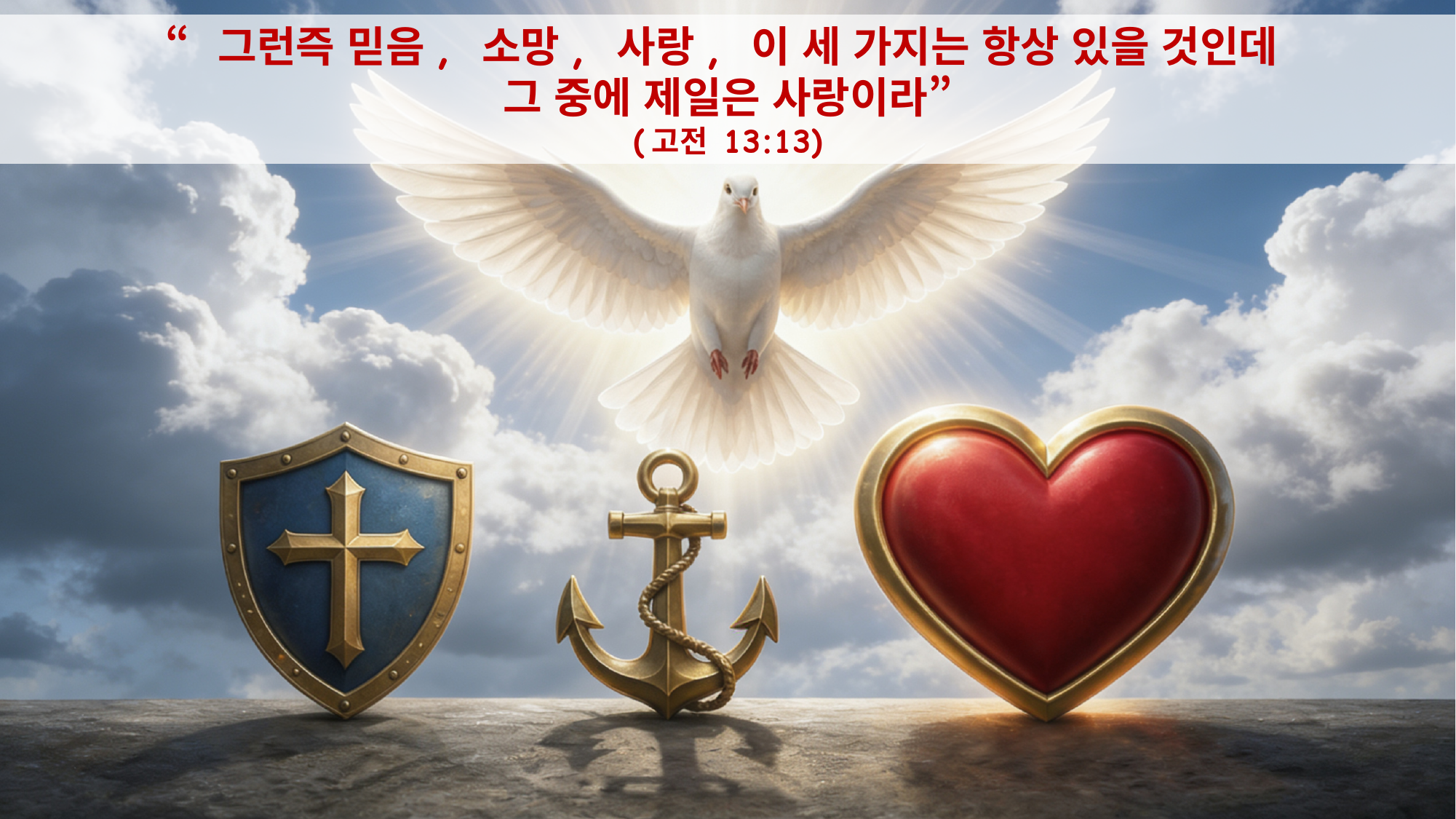

“그런즉 믿음, 소망, 사랑, 이 세 가지는 항상 있을 것인데
그 중에 제일은 사랑이라”
(고전 13:13)